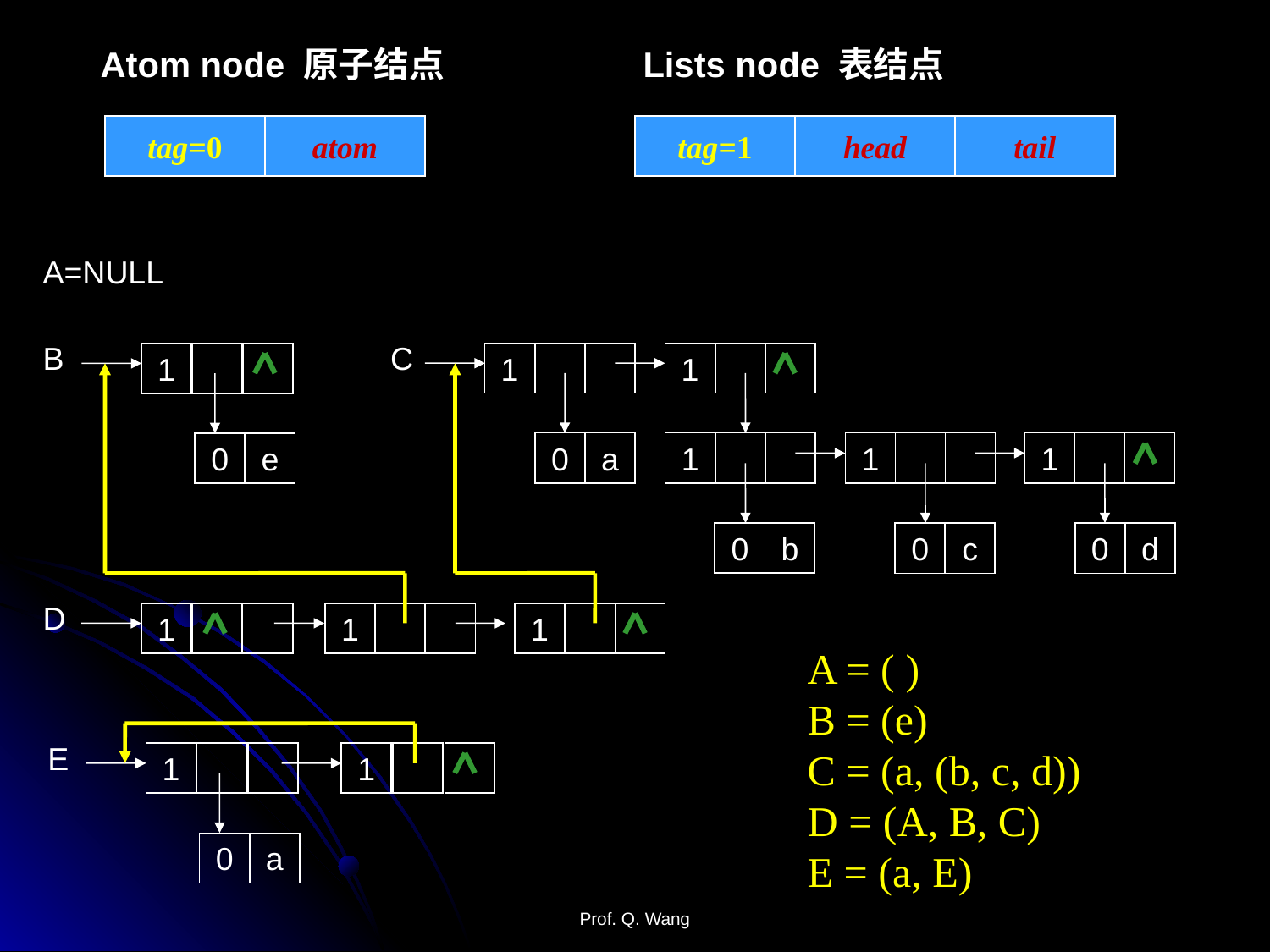

Atom node 原子结点
Lists node 表结点
tag=0
atom
tag=1
head
tail
A=NULL
C
1

1

0
a
1

1

1

0
b
0
c
0
d
B
1

0
e

D
1

1

1

A = ( )
B = (e)
C = (a, (b, c, d))
D = (A, B, C)
E = (a, E)

E
1

1

0
a

Prof. Q. Wang